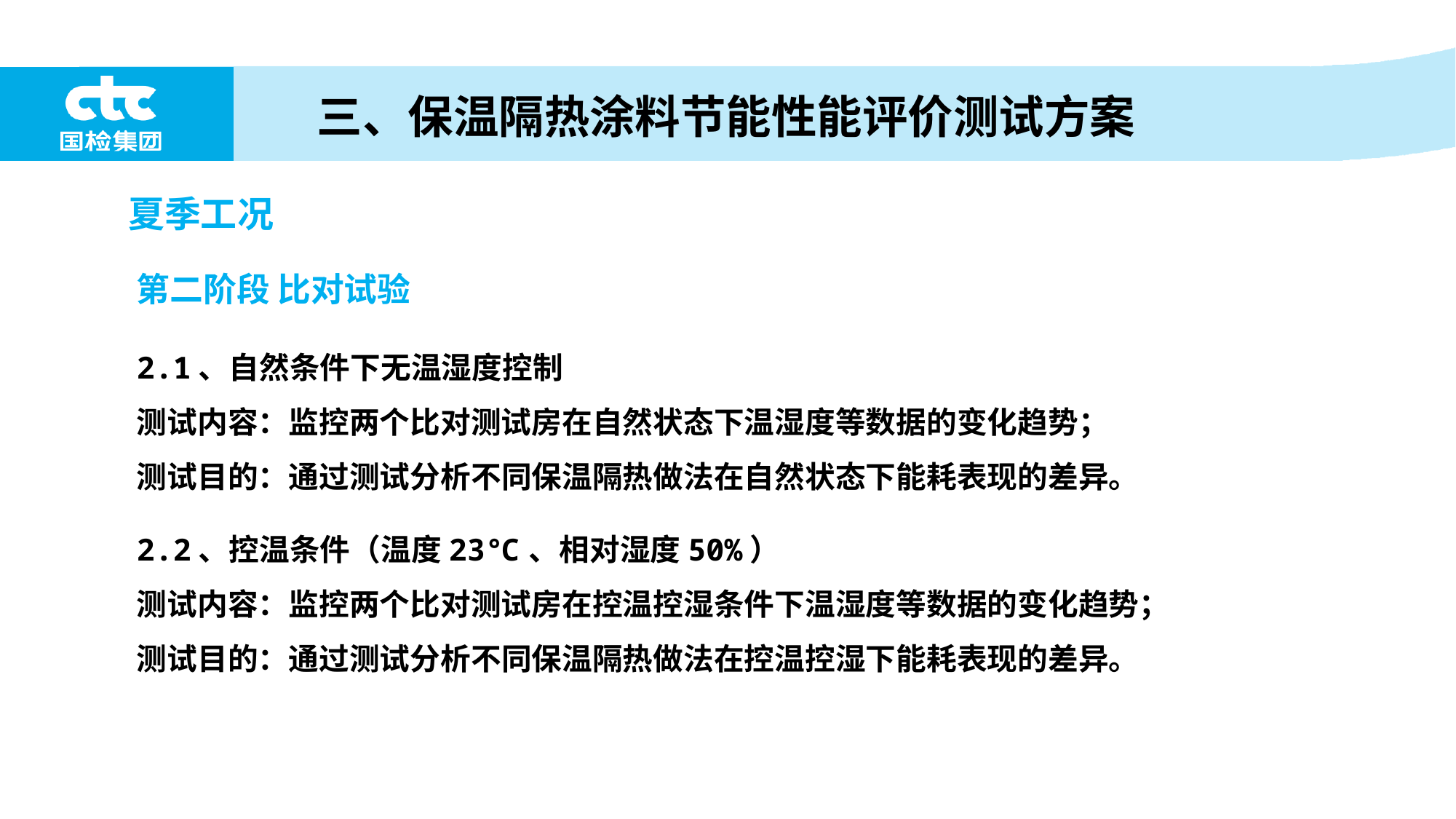

三、保温隔热涂料节能性能评价测试方案
夏季工况
第二阶段 比对试验

2.1、自然条件下无温湿度控制
测试内容：监控两个比对测试房在自然状态下温湿度等数据的变化趋势；
测试目的：通过测试分析不同保温隔热做法在自然状态下能耗表现的差异。

2.2、控温条件（温度23℃、相对湿度50%）
测试内容：监控两个比对测试房在控温控湿条件下温湿度等数据的变化趋势；
测试目的：通过测试分析不同保温隔热做法在控温控湿下能耗表现的差异。